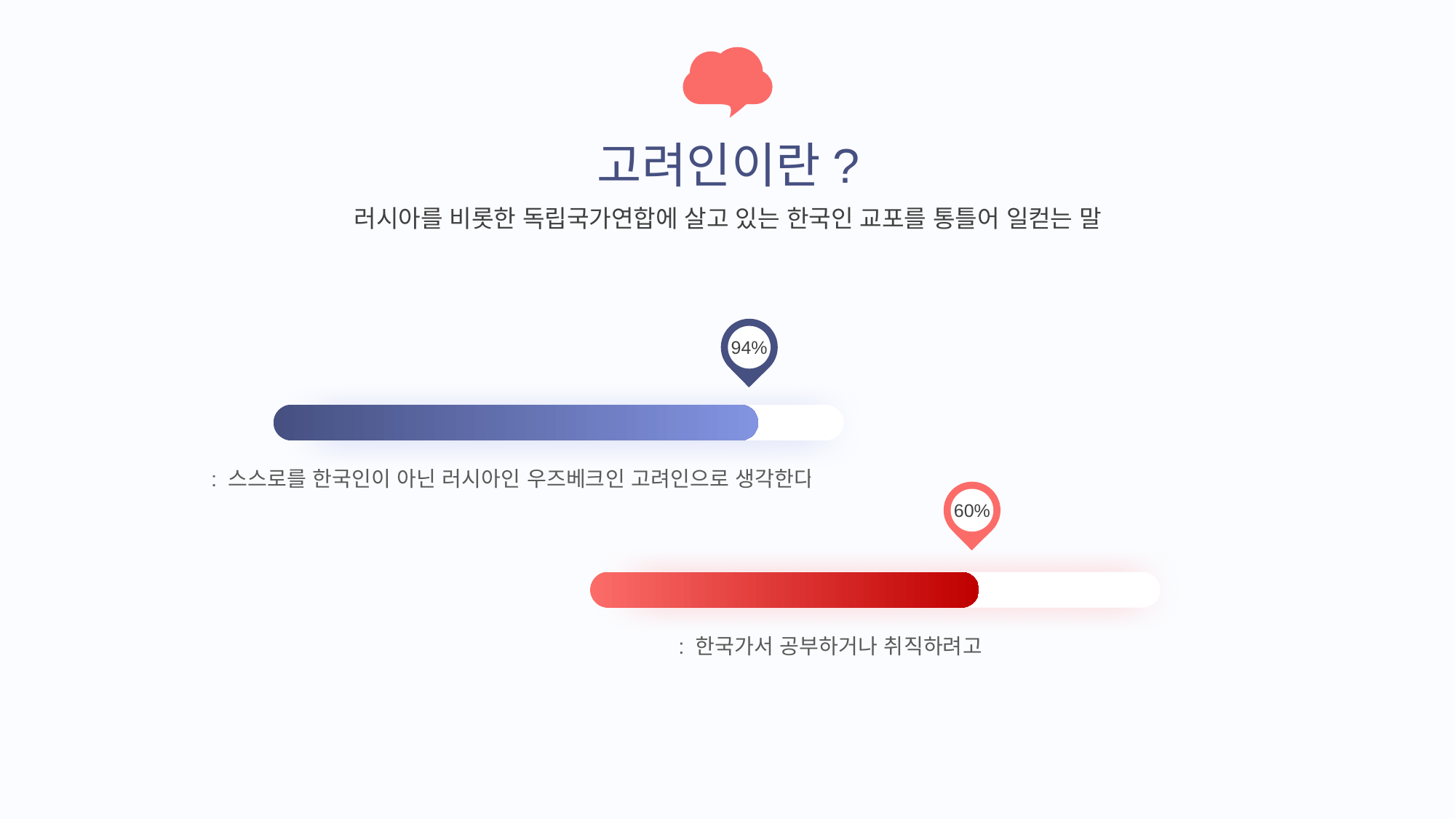

질문.
고려인이란?
러시아를 비롯한 독립국가연합에 살고 있는 한국인 교포를 통틀어 일컫는 말

94%

러시아인 우즈베크인 고려인
: 스스로를 한국인이 아닌 러시아인 우즈베크인 고려인으로 생각한다

60%

고려인이 한국어를 배우는 이유
: 한국가서 공부하거나 취직하려고